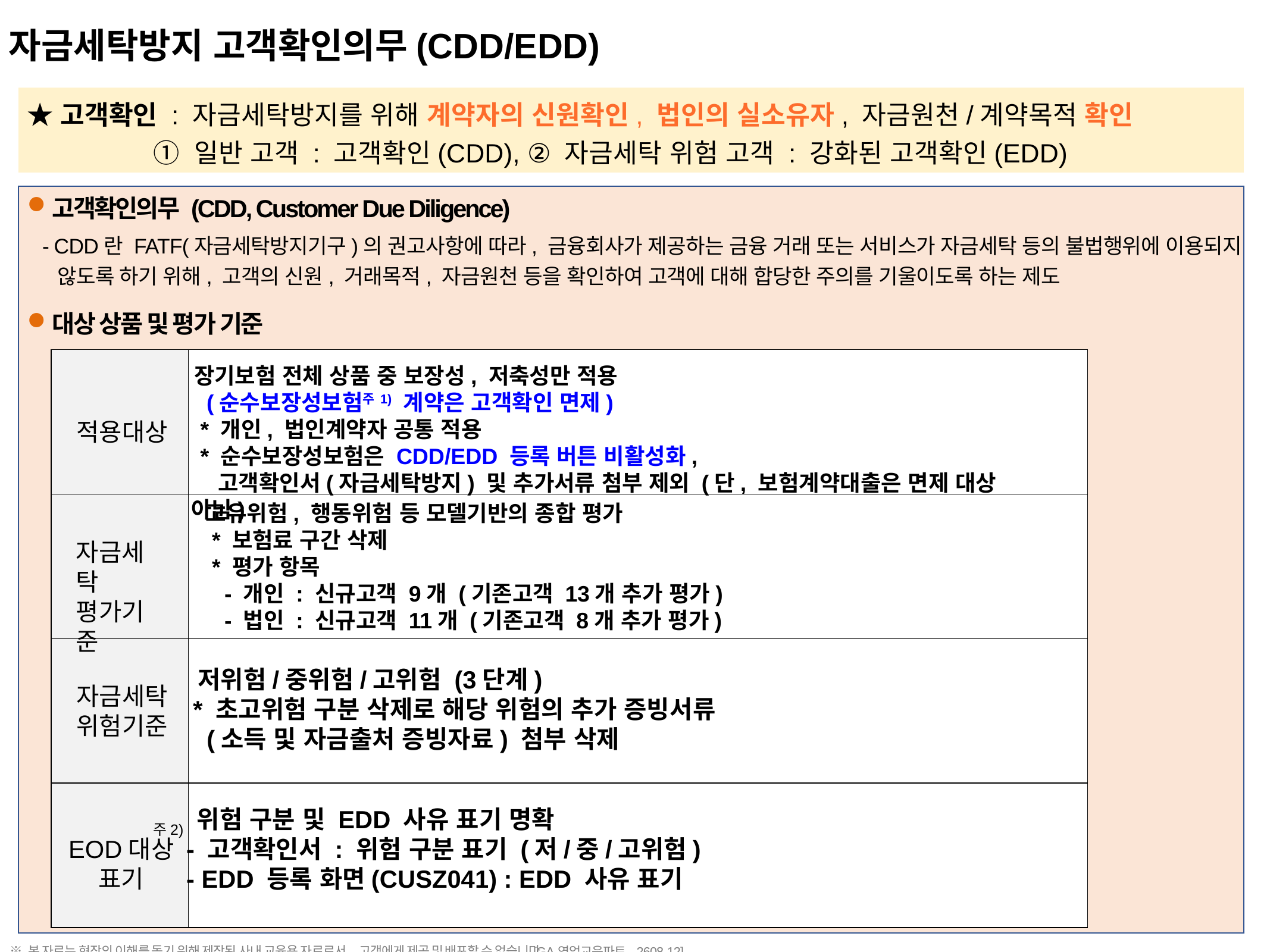

ㅇㅇㅇ
자금세탁방지 고객확인의무(CDD/EDD)
★고객확인 : 자금세탁방지를 위해 계약자의 신원확인, 법인의 실소유자, 자금원천/계약목적 확인
                 ① 일반 고객 : 고객확인(CDD), ② 자금세탁 위험 고객 : 강화된 고객확인(EDD)

고객확인의무 (CDD, Customer Due Diligence)
- CDD란 FATF(자금세탁방지기구)의 권고사항에 따라, 금융회사가 제공하는 금융 거래 또는 서비스가 자금세탁 등의 불법행위에 이용되지 않도록 하기 위해, 고객의 신원, 거래목적, 자금원천 등을 확인하여 고객에 대해 합당한 주의를 기울이도록 하는 제도

대상 상품 및 평가 기준

|  |  |
| --- | --- |
|  |  |
|  |  |
|  |  |
장기보험 전체 상품 중 보장성, 저축성만 적용
  (순수보장성보험주1) 계약은 고객확인 면제)
 * 개인, 법인계약자 공통 적용
 * 순수보장성보험은 CDD/EDD 등록 버튼 비활성화,
   고객확인서(자금세탁방지) 및 추가서류 첨부 제외 (단, 보험계약대출은 면제 대상 아님)
적용대상
고유위험, 행동위험 등 모델기반의 종합 평가
 * 보험료 구간 삭제
 * 평가 항목
   - 개인 : 신규고객 9개 (기존고객 13개 추가 평가)
   - 법인 : 신규고객 11개 (기존고객 8개 추가 평가)
자금세탁
평가기준
 저위험/중위험/고위험 (3단계)
 * 초고위험 구분 삭제로 해당 위험의 추가 증빙서류
   (소득 및 자금출처 증빙자료) 첨부 삭제
자금세탁
위험기준
  위험 구분 및 EDD 사유 표기 명확
 - 고객확인서 : 위험 구분 표기 (저/중/고위험)
 - EDD 등록 화면(CUSZ041) : EDD 사유 표기
주2)
EOD대상
표기
※ 본 자료는 현장의 이해를 돕기 위해 제작된 사내 교육용 자료로서, 고객에게 제공 및 배포할 수 없습니다.
[GA영업교육파트- 2608-12]